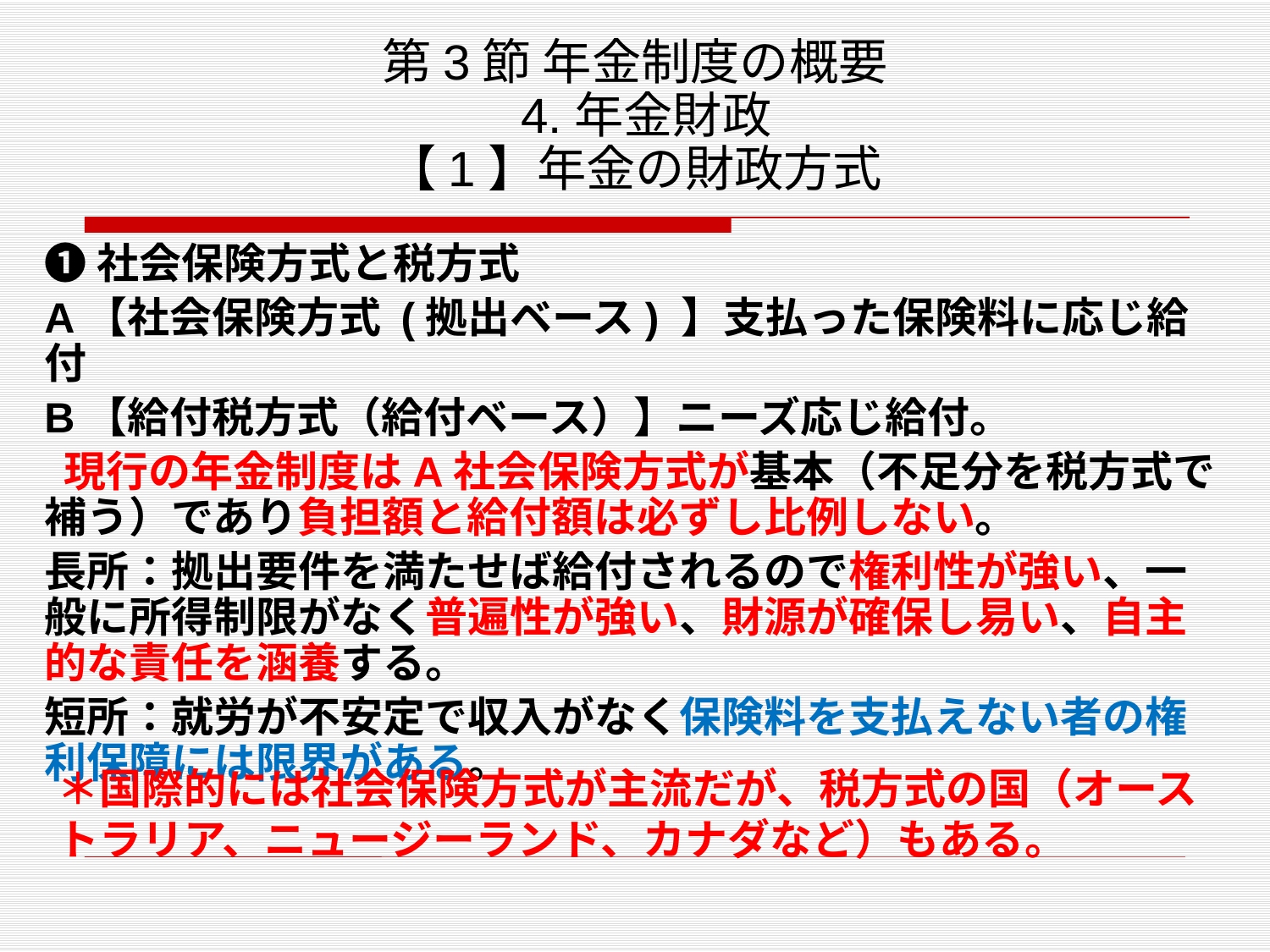

# 第3節 年金制度の概要 4.年金財政 【1】年金の財政方式
❶社会保険方式と税方式
A【社会保険方式 (拠出ベース) 】支払った保険料に応じ給付
B【給付税方式（給付ベース）】ニーズ応じ給付。
 現行の年金制度はA社会保険方式が基本（不足分を税方式で補う）であり負担額と給付額は必ずし比例しない。
長所：拠出要件を満たせば給付されるので権利性が強い、一般に所得制限がなく普遍性が強い、財源が確保し易い、自主的な責任を涵養する。
短所：就労が不安定で収入がなく保険料を支払えない者の権利保障には限界がある。

＊国際的には社会保険方式が主流だが、税方式の国（オーストラリア、ニュージーランド、カナダなど）もある。